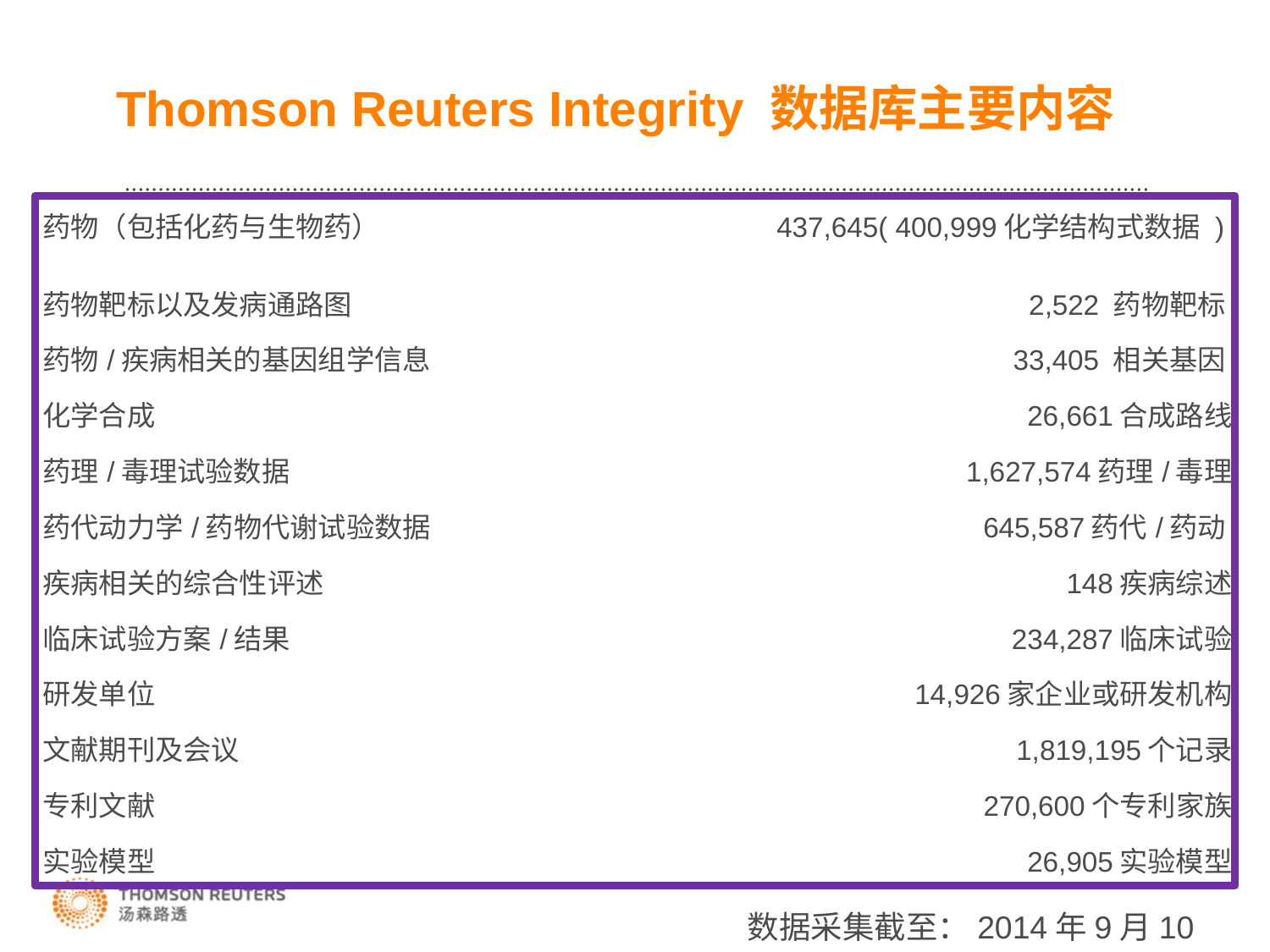

# Thomson Reuters Integrity 数据库主要内容
| 药物（包括化药与生物药） | 437,645( 400,999化学结构式数据 ) |
| --- | --- |
| 药物靶标以及发病通路图 | 2,522 药物靶标 |
| 药物/疾病相关的基因组学信息 | 33,405 相关基因 |
| 化学合成 | 26,661合成路线 |
| 药理/毒理试验数据 | 1,627,574药理/毒理 |
| 药代动力学/药物代谢试验数据 | 645,587药代/药动 |
| 疾病相关的综合性评述 | 148疾病综述 |
| 临床试验方案/结果 | 234,287临床试验 |
| 研发单位 | 14,926家企业或研发机构 |
| 文献期刊及会议 | 1,819,195个记录 |
| 专利文献 | 270,600个专利家族 |
| 实验模型 | 26,905实验模型 |

数据采集截至：2014年9月10日